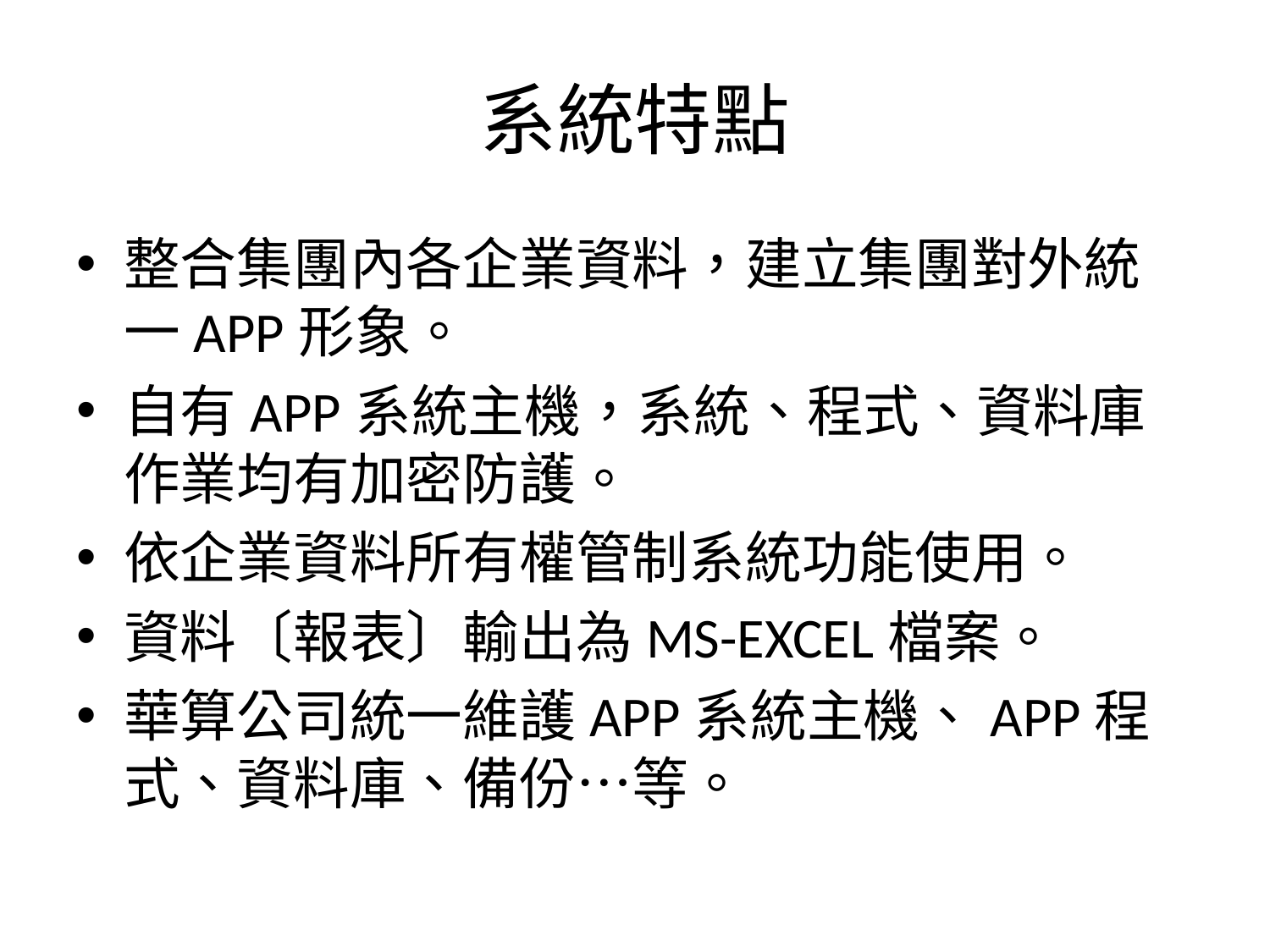

# 系統特點
整合集團內各企業資料，建立集團對外統一APP形象。
自有APP系統主機，系統、程式、資料庫作業均有加密防護。
依企業資料所有權管制系統功能使用。
資料〔報表〕輸出為MS-EXCEL檔案。
華算公司統一維護APP系統主機、APP程式、資料庫、備份…等。